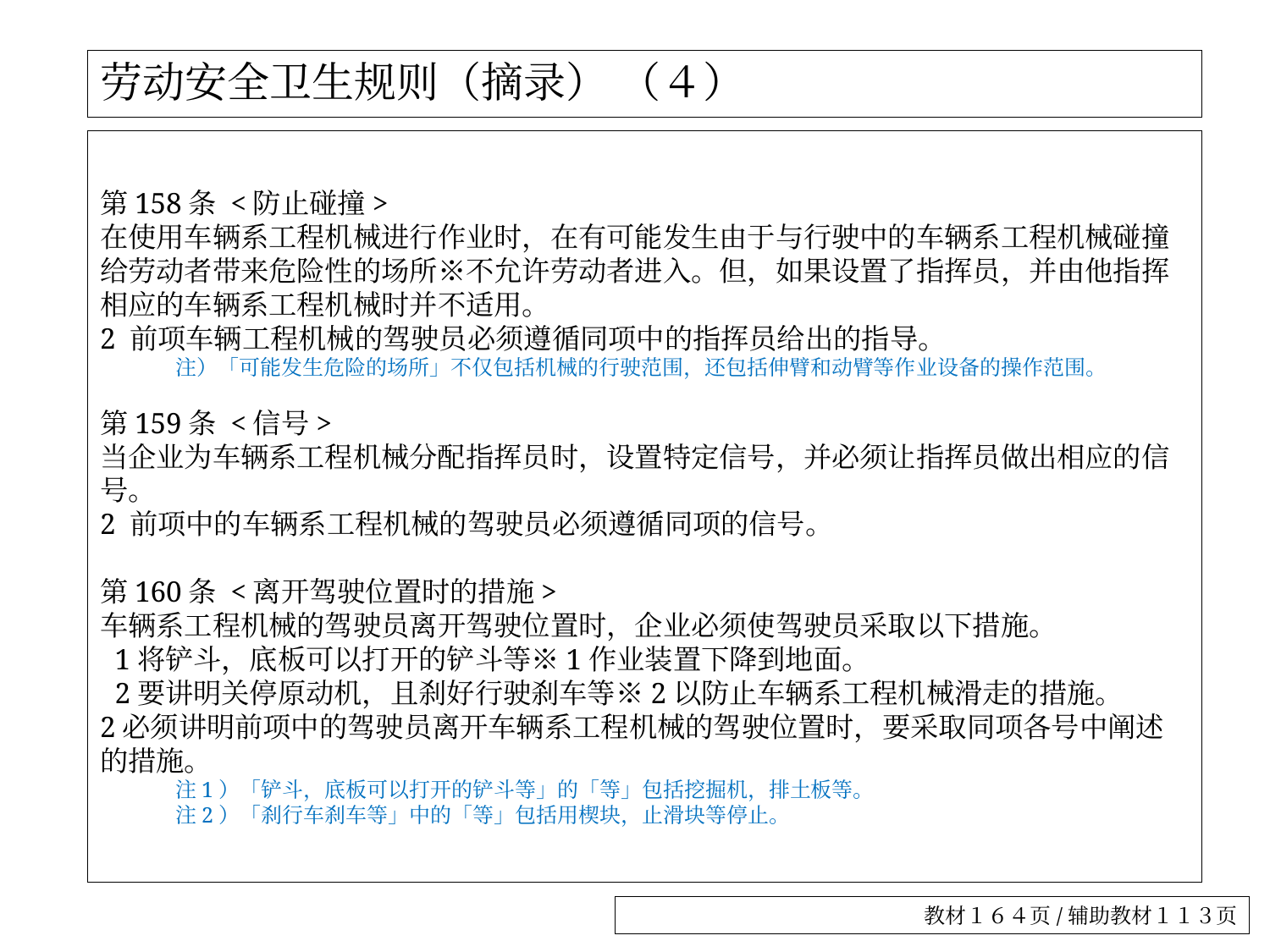

# 劳动安全卫生规则（摘录） （４）
第158条 <防止碰撞>
在使用车辆系工程机械进行作业时，在有可能发生由于与行驶中的车辆系工程机械碰撞给劳动者带来危险性的场所※不允许劳动者进入。但，如果设置了指挥员，并由他指挥相应的车辆系工程机械时并不适用。
2 前项车辆工程机械的驾驶员必须遵循同项中的指挥员给出的指导。
注）「可能发生危险的场所」不仅包括机械的行驶范围，还包括伸臂和动臂等作业设备的操作范围。

第159条 <信号>
当企业为车辆系工程机械分配指挥员时，设置特定信号，并必须让指挥员做出相应的信号。
2 前项中的车辆系工程机械的驾驶员必须遵循同项的信号。

第160条 <离开驾驶位置时的措施>
车辆系工程机械的驾驶员离开驾驶位置时，企业必须使驾驶员采取以下措施。
  1将铲斗，底板可以打开的铲斗等※1作业装置下降到地面。
  2要讲明关停原动机，且刹好行驶刹车等※2以防止车辆系工程机械滑走的措施。
2必须讲明前项中的驾驶员离开车辆系工程机械的驾驶位置时，要采取同项各号中阐述的措施。
注1）「铲斗，底板可以打开的铲斗等」的「等」包括挖掘机，排土板等。
注2）「刹行车刹车等」中的「等」包括用楔块，止滑块等停止。
教材１６４页/辅助教材１１３页